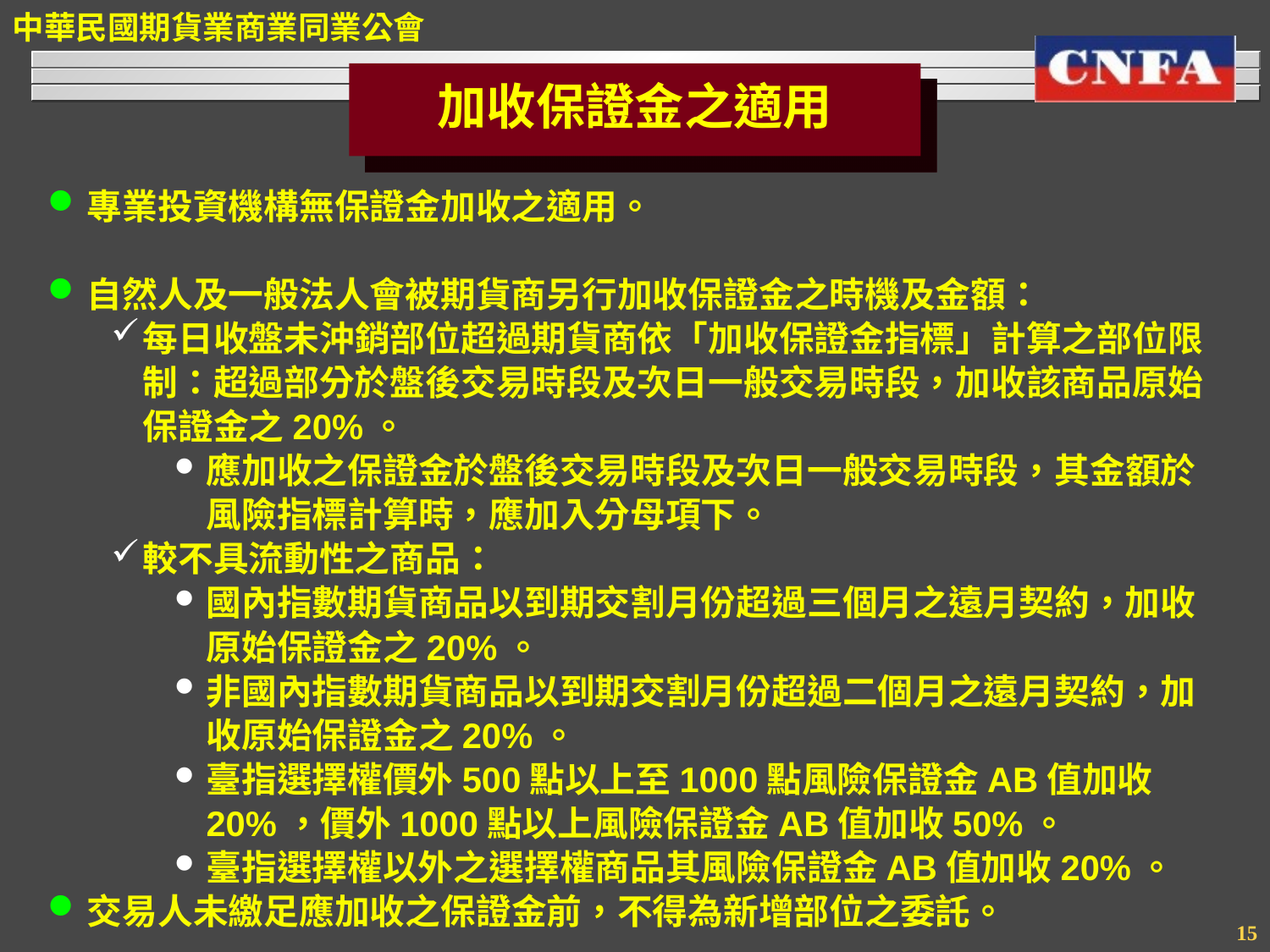

加收保證金之適用
專業投資機構無保證金加收之適用。

自然人及一般法人會被期貨商另行加收保證金之時機及金額：
每日收盤未沖銷部位超過期貨商依「加收保證金指標」計算之部位限制：超過部分於盤後交易時段及次日一般交易時段，加收該商品原始保證金之20%。
應加收之保證金於盤後交易時段及次日一般交易時段，其金額於風險指標計算時，應加入分母項下。
較不具流動性之商品：
國內指數期貨商品以到期交割月份超過三個月之遠月契約，加收原始保證金之20%。
非國內指數期貨商品以到期交割月份超過二個月之遠月契約，加收原始保證金之20%。
臺指選擇權價外500點以上至1000點風險保證金AB值加收20%，價外1000點以上風險保證金AB值加收50%。
臺指選擇權以外之選擇權商品其風險保證金AB值加收20%。
交易人未繳足應加收之保證金前，不得為新增部位之委託。